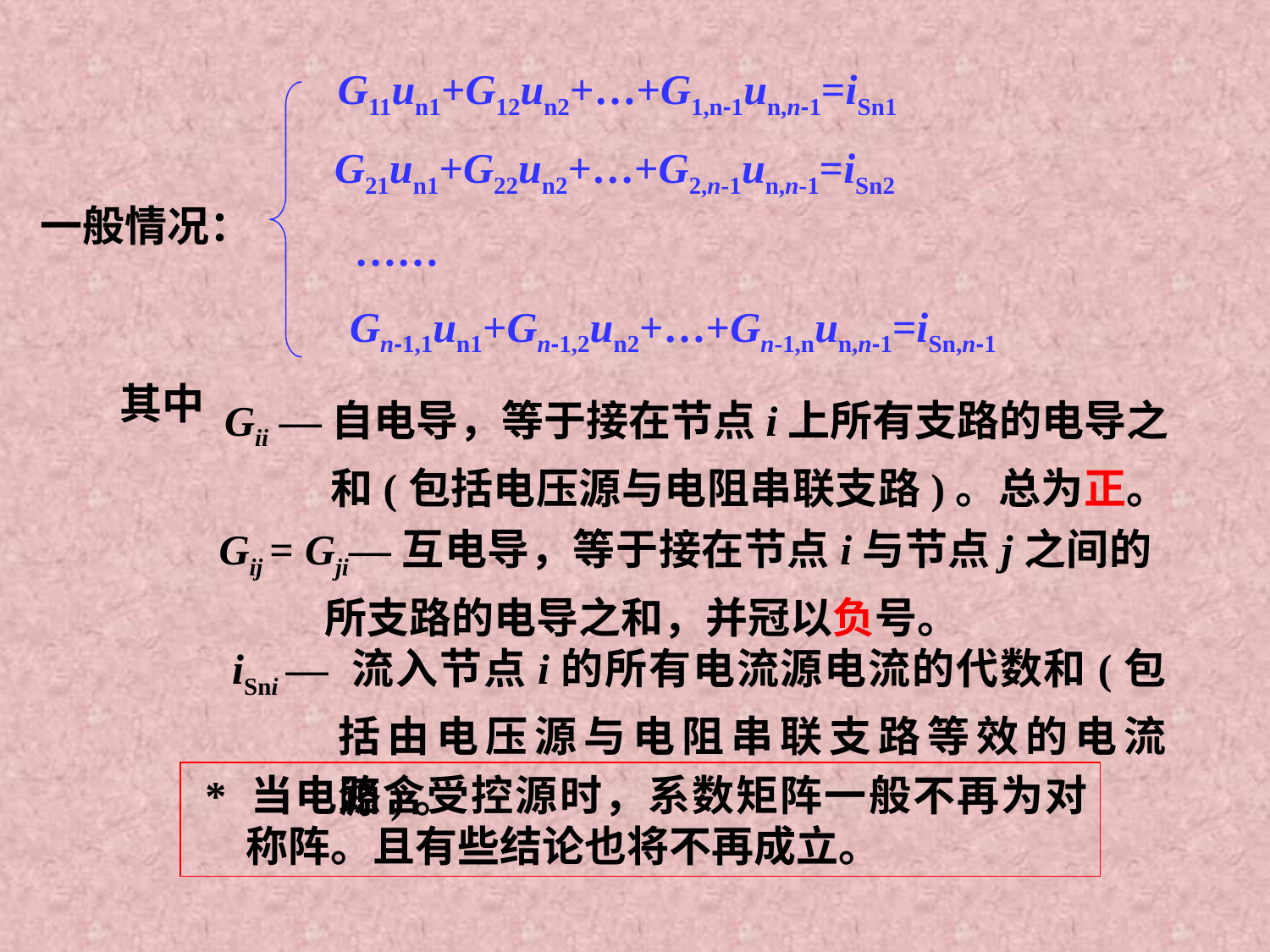

G11un1+G12un2+…+G1,n-1un,n-1=iSn1

G21un1+G22un2+…+G2,n-1un,n-1=iSn2
……
Gn-1,1un1+Gn-1,2un2+…+Gn-1,nun,n-1=iSn,n-1
一般情况：
其中
Gii —自电导，等于接在节点i上所有支路的电导之和(包括电压源与电阻串联支路)。总为正。
Gij = Gji—互电导，等于接在节点i与节点j之间的所支路的电导之和，并冠以负号。
iSni — 流入节点i的所有电流源电流的代数和(包括由电压源与电阻串联支路等效的电流源)。
 * 当电路含受控源时，系数矩阵一般不再为对称阵。且有些结论也将不再成立。